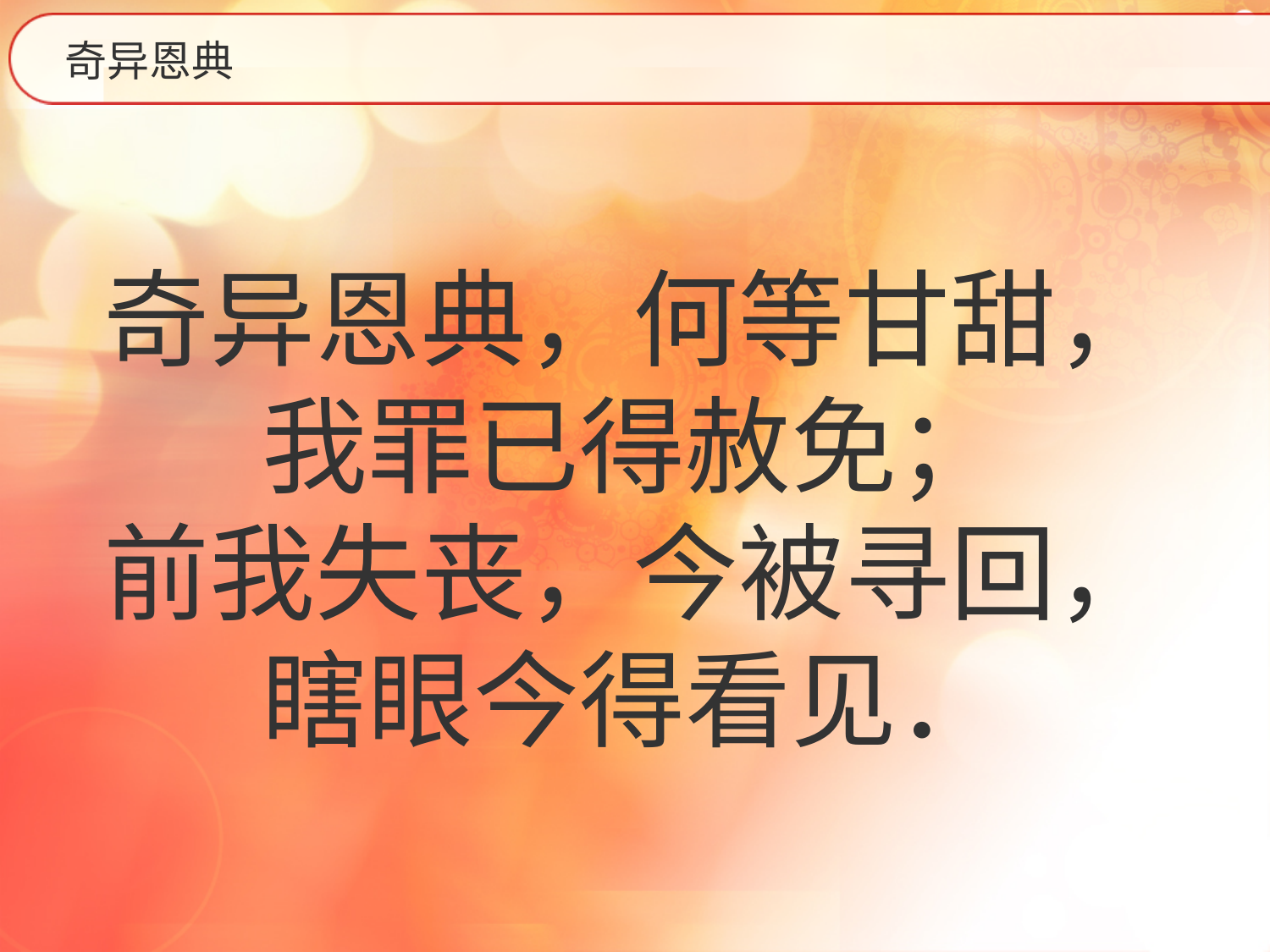

# 奇异恩典
奇异恩典，何等甘甜，
我罪已得赦免；
前我失丧，今被寻回，
瞎眼今得看见．